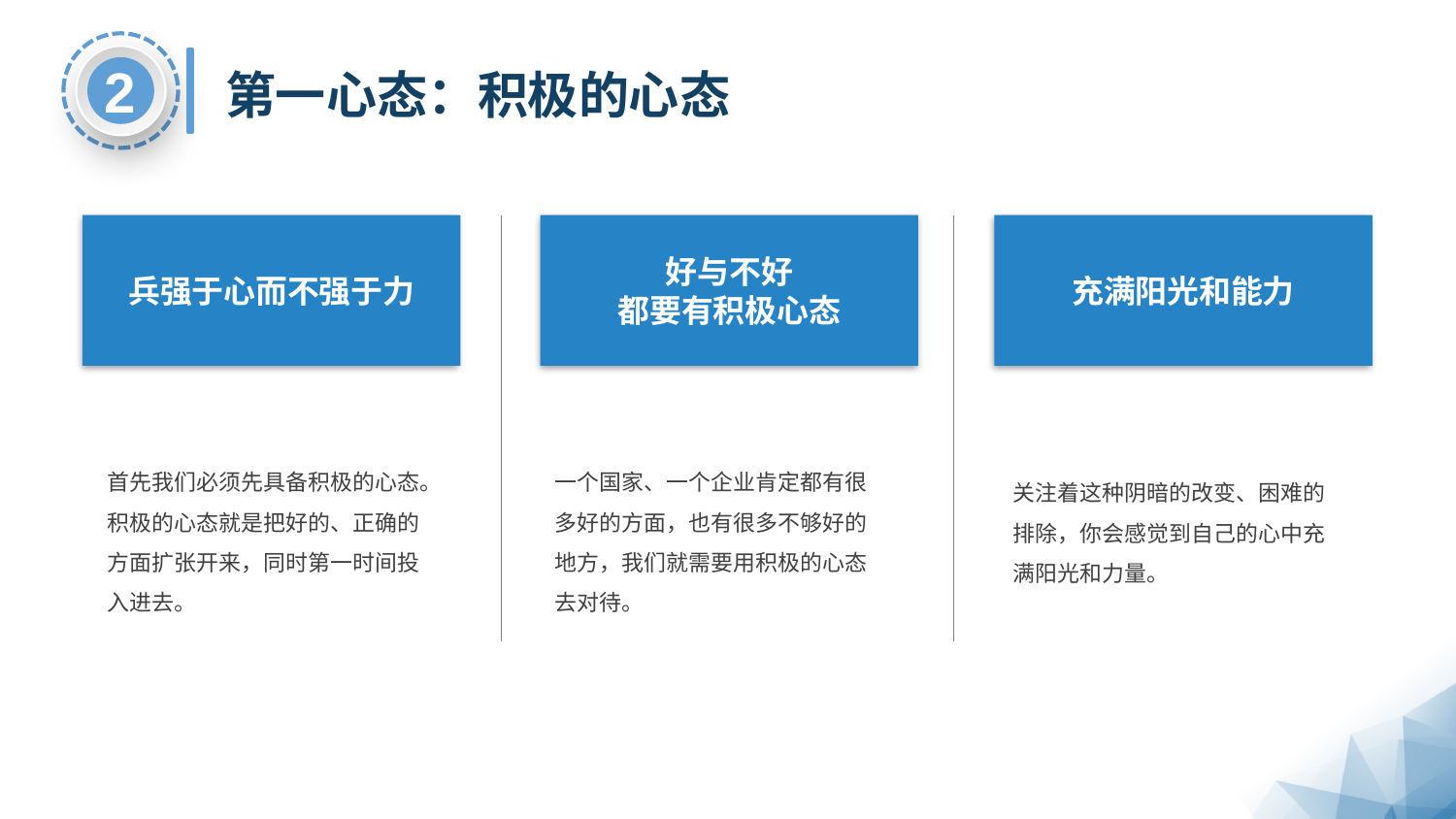

第一心态：积极的心态
兵强于心而不强于力
好与不好
都要有积极心态
充满阳光和能力
首先我们必须先具备积极的心态。积极的心态就是把好的、正确的方面扩张开来，同时第一时间投入进去。
一个国家、一个企业肯定都有很多好的方面，也有很多不够好的地方，我们就需要用积极的心态去对待。
关注着这种阴暗的改变、困难的排除，你会感觉到自己的心中充满阳光和力量。